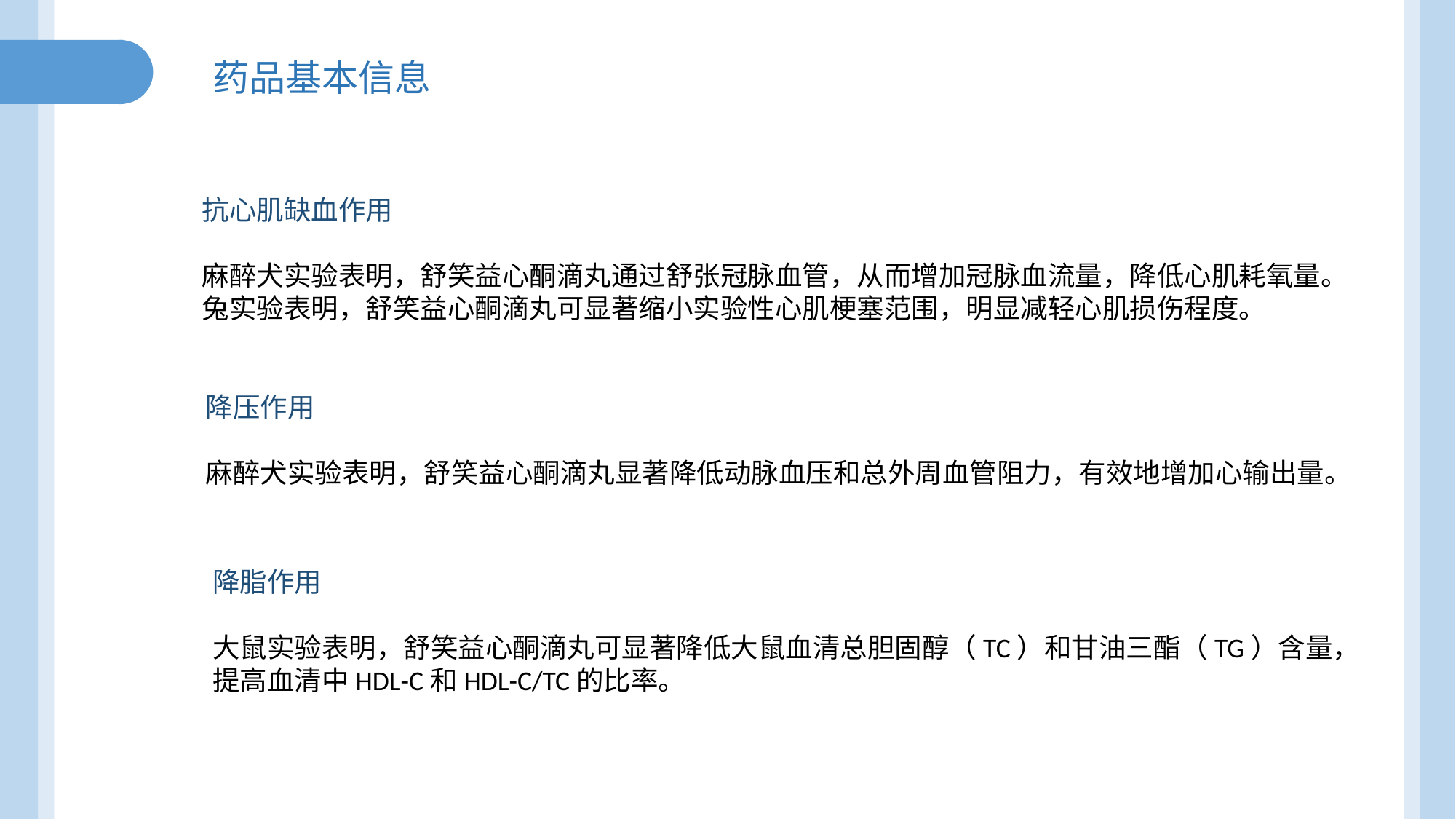

药品基本信息
抗心肌缺血作用

麻醉犬实验表明，舒笑益心酮滴丸通过舒张冠脉血管，从而增加冠脉血流量，降低心肌耗氧量。兔实验表明，舒笑益心酮滴丸可显著缩小实验性心肌梗塞范围，明显减轻心肌损伤程度。

降压作用

麻醉犬实验表明，舒笑益心酮滴丸显著降低动脉血压和总外周血管阻力，有效地增加心输出量。
降脂作用

大鼠实验表明，舒笑益心酮滴丸可显著降低大鼠血清总胆固醇（TC）和甘油三酯（TG）含量，提高血清中HDL-C和HDL-C/TC的比率。